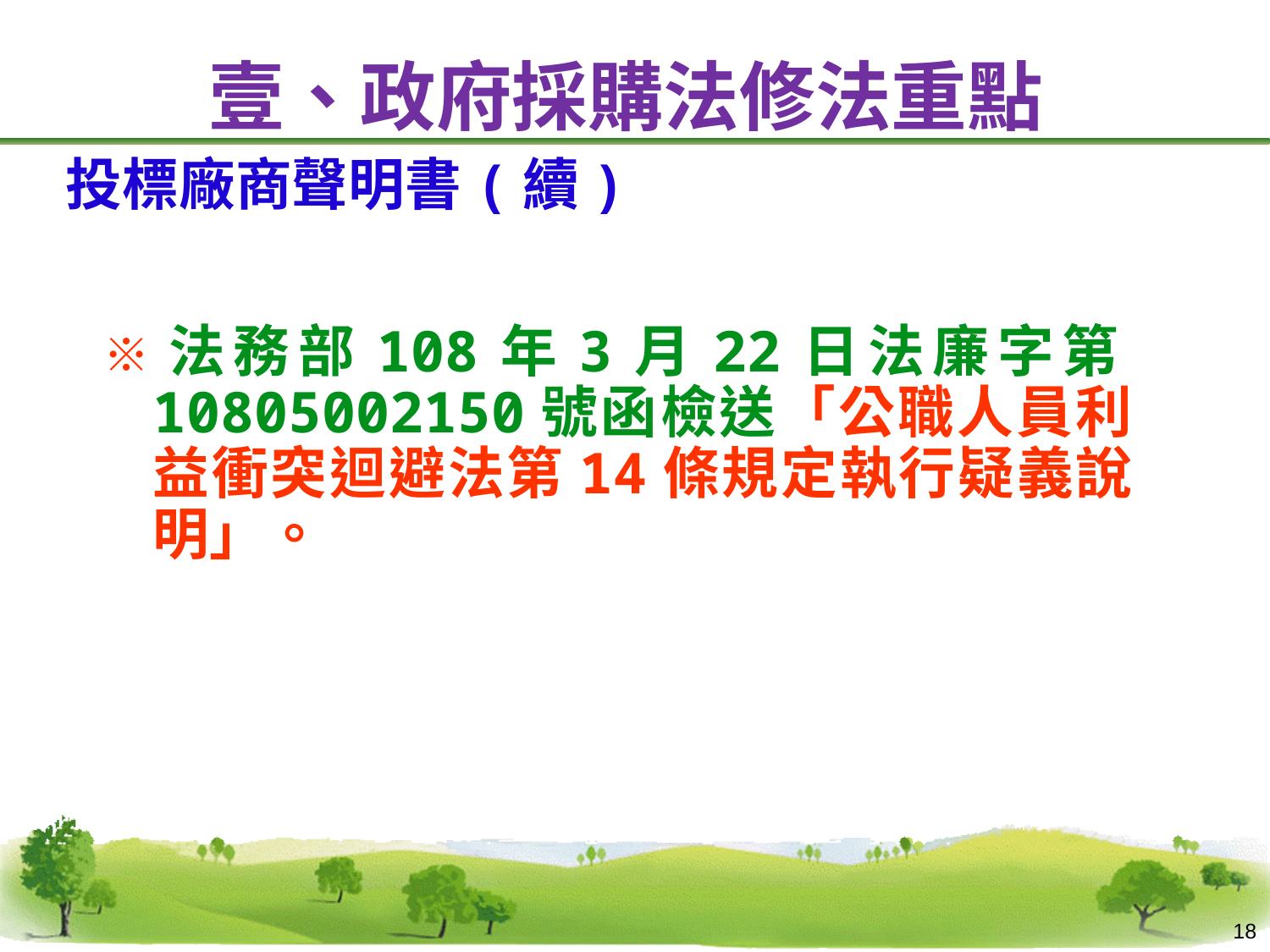

壹、政府採購法修法重點
投標廠商聲明書(續)

※法務部108年3月22日法廉字第10805002150號函檢送「公職人員利益衝突迴避法第14條規定執行疑義說明」。

18